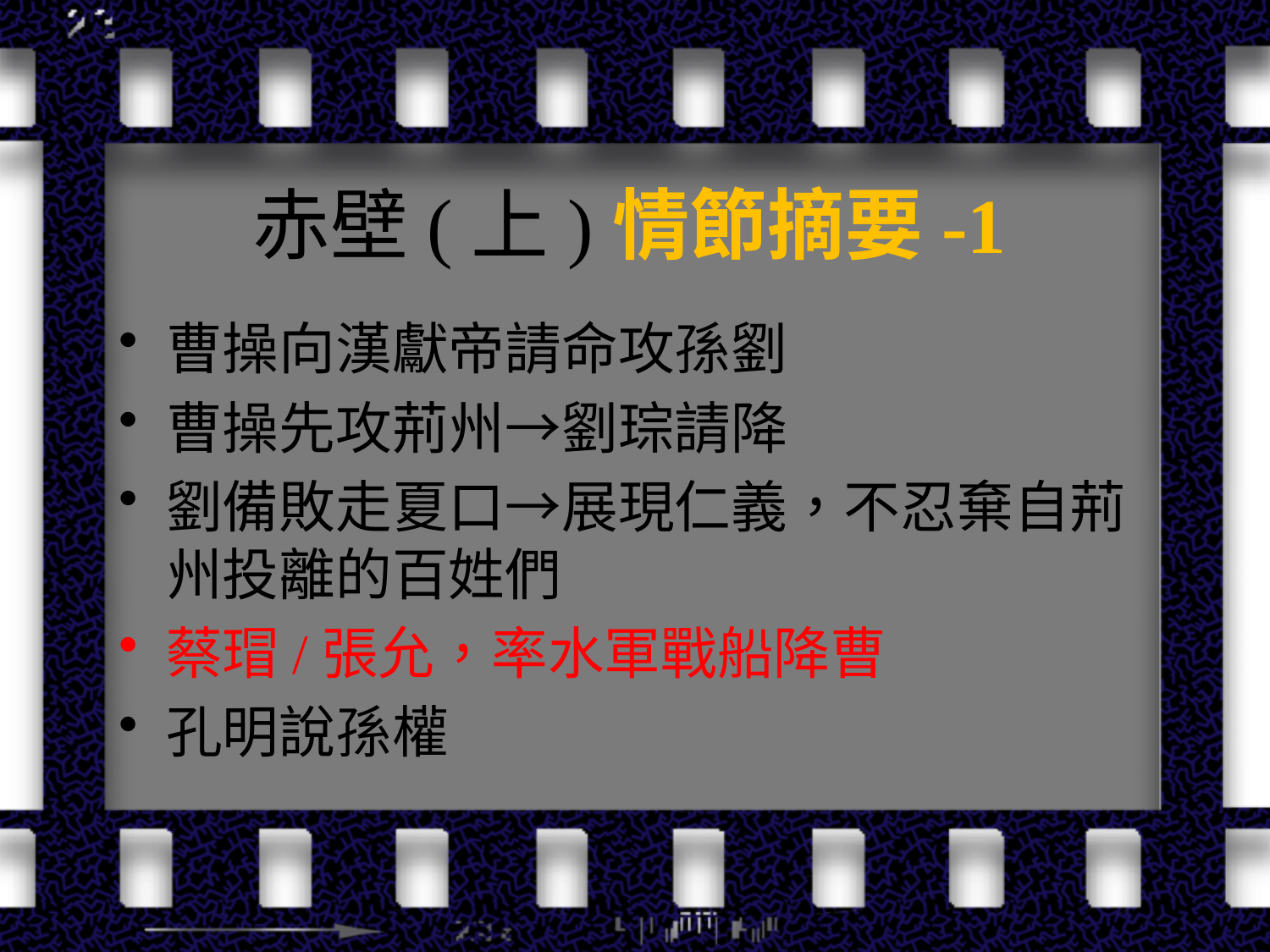

# 赤壁(上)情節摘要-1
曹操向漢獻帝請命攻孫劉
曹操先攻荊州→劉琮請降
劉備敗走夏口→展現仁義，不忍棄自荊州投離的百姓們
蔡瑁/張允，率水軍戰船降曹
孔明說孫權